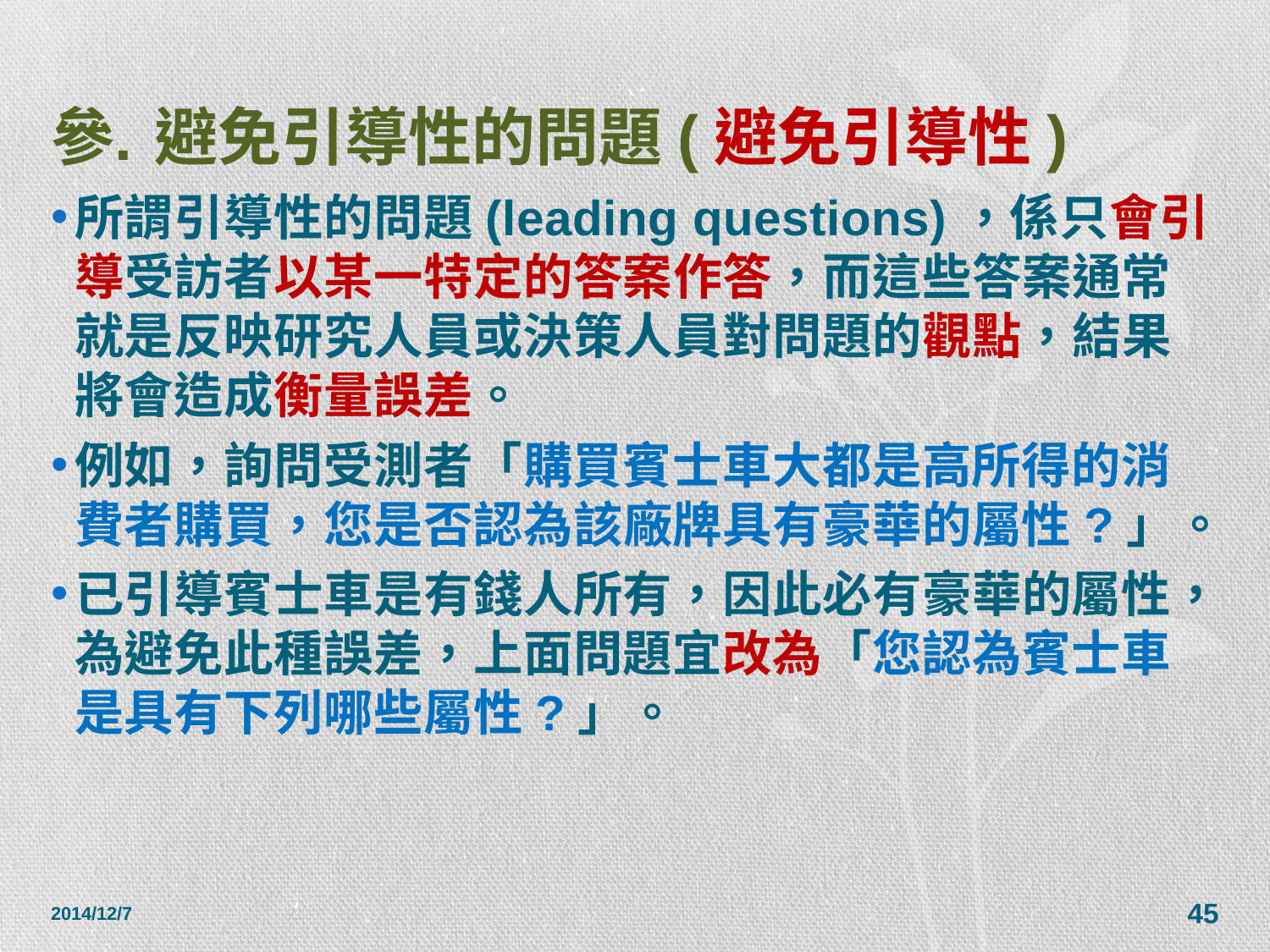

# 避免引導性的問題(避免引導性)
所謂引導性的問題(leading questions)，係只會引導受訪者以某一特定的答案作答，而這些答案通常就是反映研究人員或決策人員對問題的觀點，結果將會造成衡量誤差。
例如，詢問受測者「購買賓士車大都是高所得的消費者購買，您是否認為該廠牌具有豪華的屬性?」。
已引導賓士車是有錢人所有，因此必有豪華的屬性，為避免此種誤差，上面問題宜改為「您認為賓士車是具有下列哪些屬性?」。

2014/12/7
45